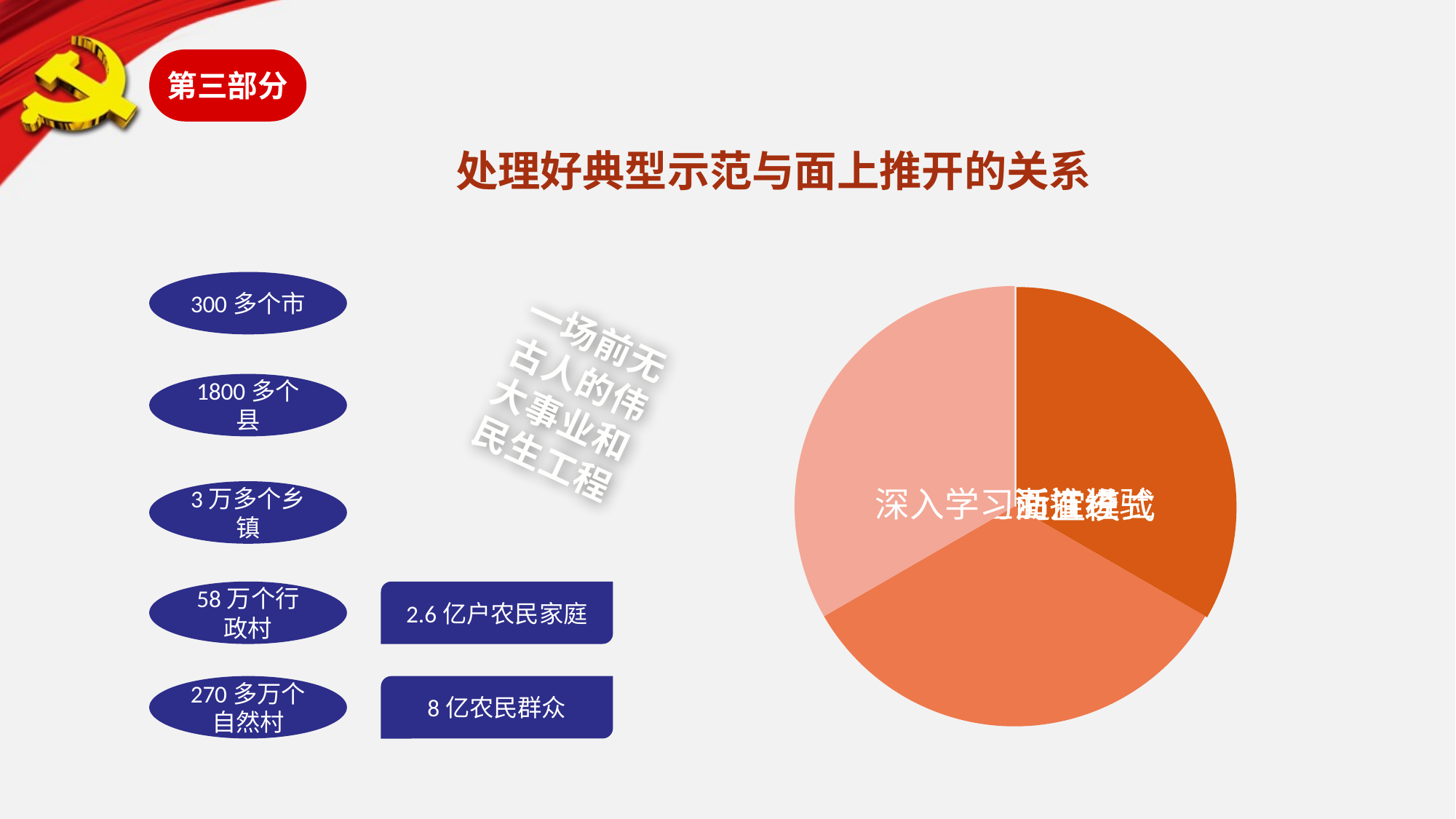

第三部分
处理好典型示范与面上推开的关系
总结推广适宜模式
加快全面推进
深入学习浙江经验
300多个市
一场前无
古人的伟
大事业和
民生工程
1800多个县
3万多个乡镇
58万个行政村
2.6亿户农民家庭
270多万个自然村
8亿农民群众